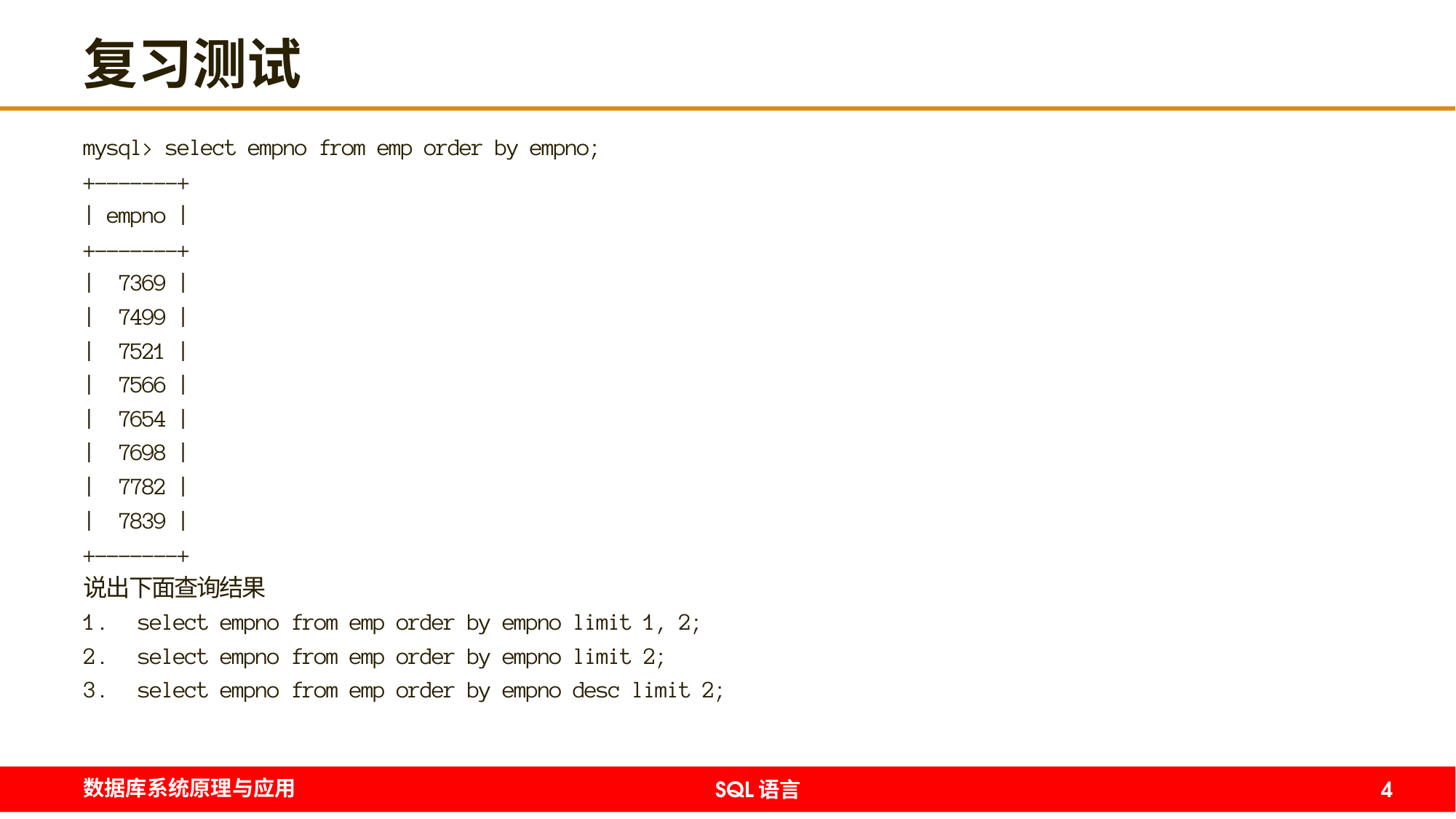

# 复习测试
mysql> select empno from emp order by empno;
+-------+
| empno |
+-------+
|  7369 |
|  7499 |
|  7521 |
|  7566 |
|  7654 |
|  7698 |
|  7782 |
|  7839 |
+-------+
说出下面查询结果
select empno from emp order by empno limit 1, 2;
select empno from emp order by empno limit 2;
select empno from emp order by empno desc limit 2;